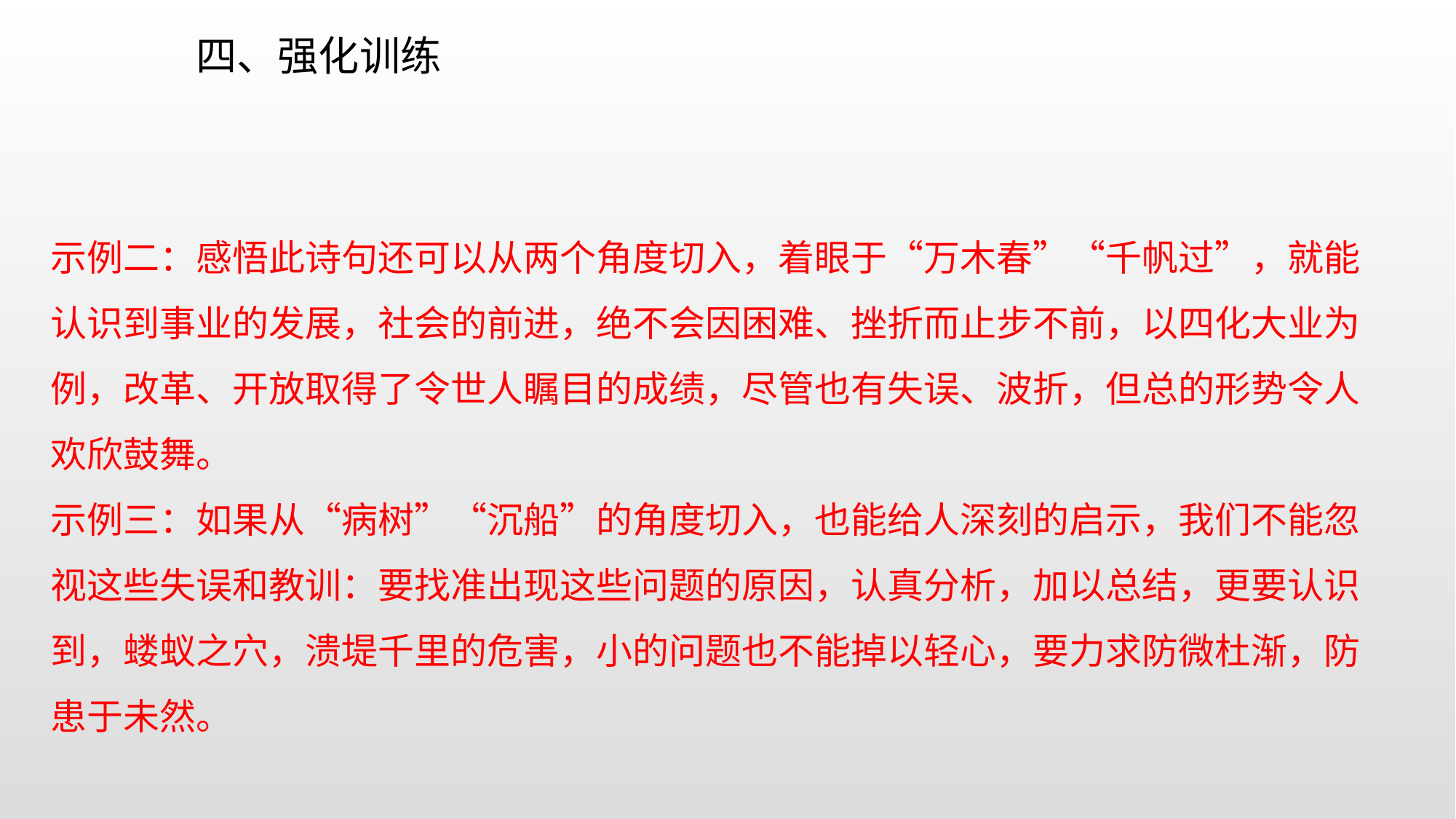

四、强化训练
示例二：感悟此诗句还可以从两个角度切入，着眼于“万木春”“千帆过”，就能认识到事业的发展，社会的前进，绝不会因困难、挫折而止步不前，以四化大业为例，改革、开放取得了令世人瞩目的成绩，尽管也有失误、波折，但总的形势令人欢欣鼓舞。
示例三：如果从“病树”“沉船”的角度切入，也能给人深刻的启示，我们不能忽视这些失误和教训：要找准出现这些问题的原因，认真分析，加以总结，更要认识到，蝼蚁之穴，溃堤千里的危害，小的问题也不能掉以轻心，要力求防微杜渐，防患于未然。